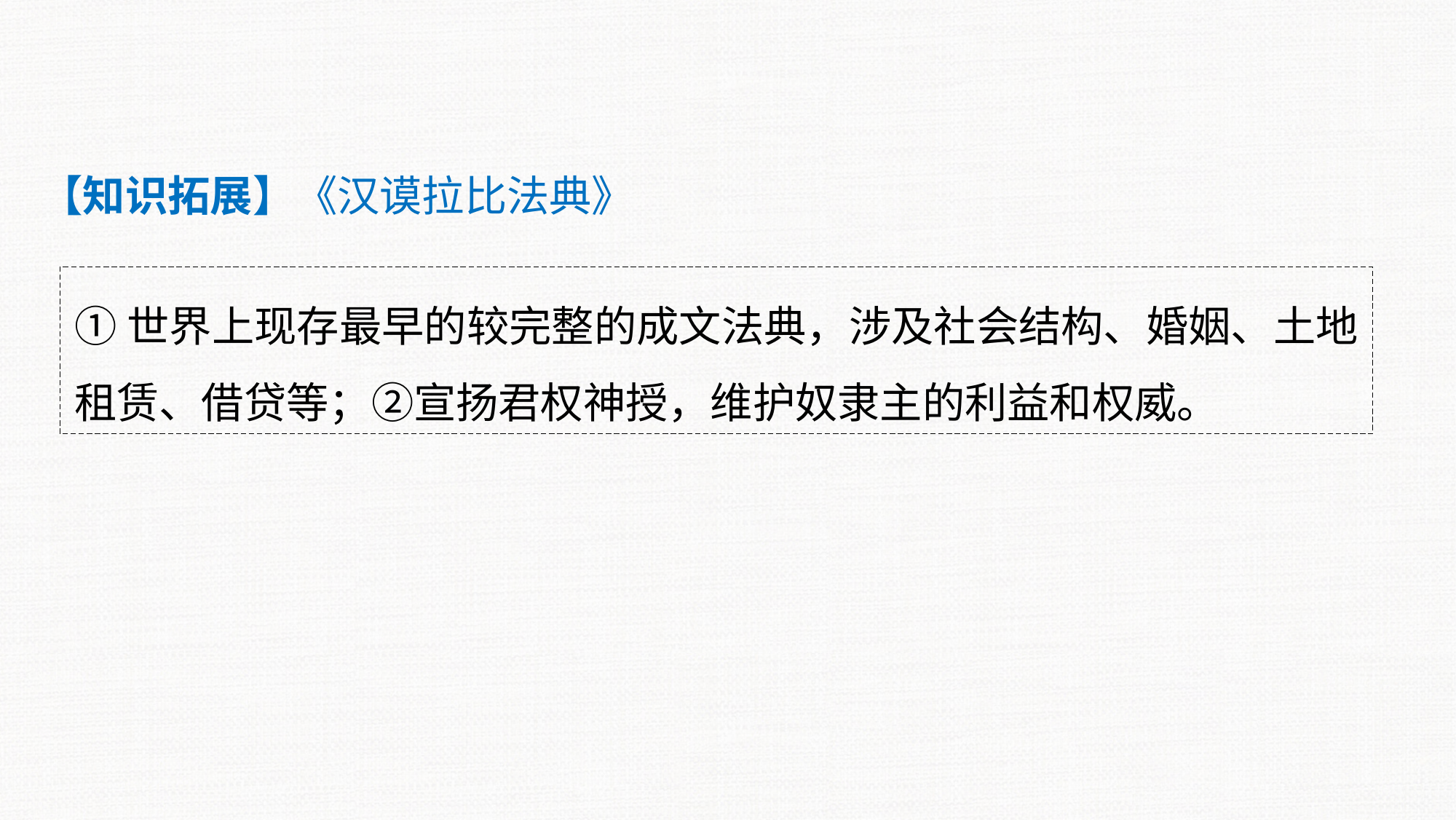

【知识拓展】《汉谟拉比法典》
①世界上现存最早的较完整的成文法典，涉及社会结构、婚姻、土地租赁、借贷等；②宣扬君权神授，维护奴隶主的利益和权威。